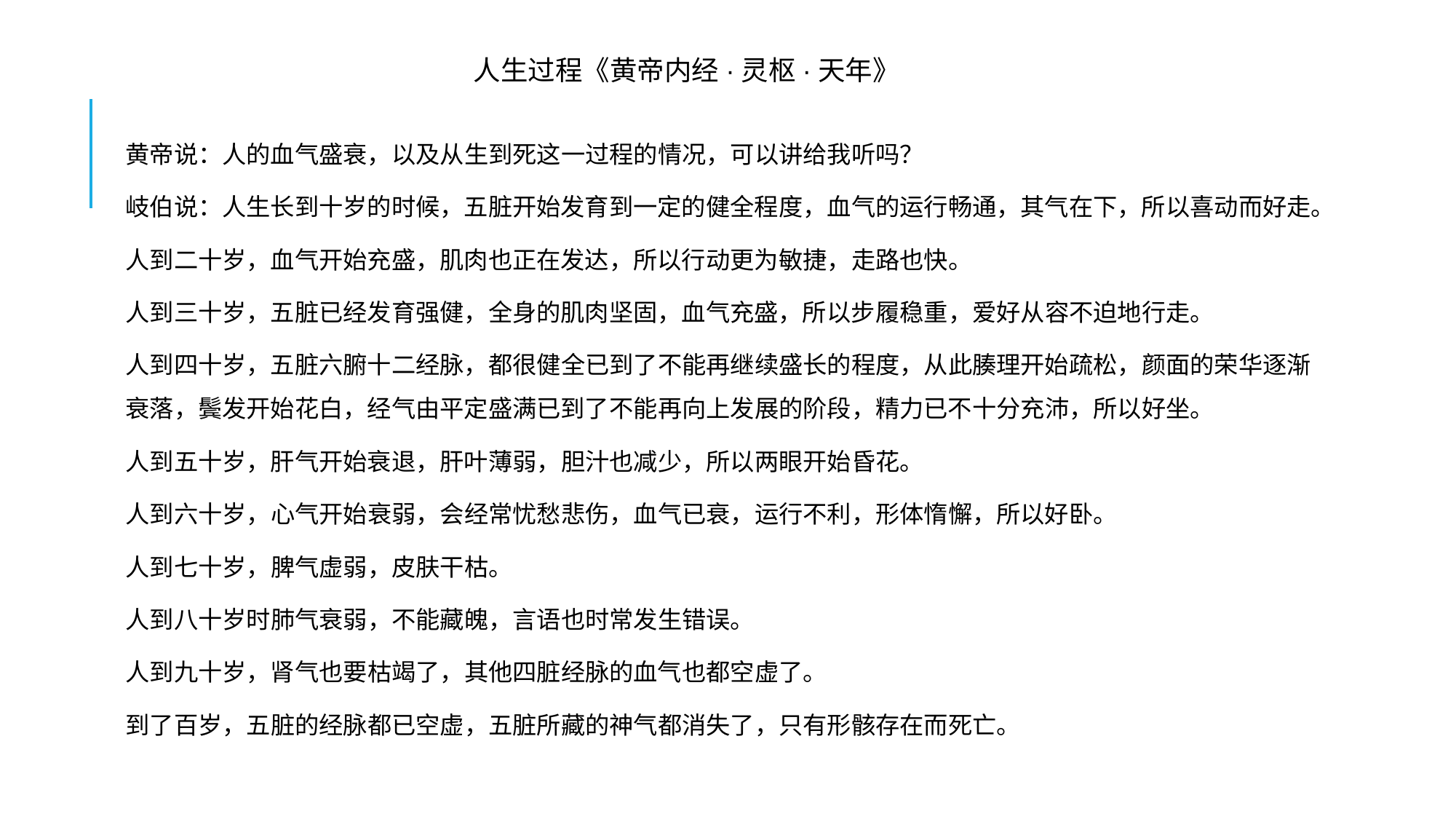

人生过程《黄帝内经·灵枢·天年》
黄帝说：人的血气盛衰，以及从生到死这一过程的情况，可以讲给我听吗？
岐伯说：人生长到十岁的时候，五脏开始发育到一定的健全程度，血气的运行畅通，其气在下，所以喜动而好走。
人到二十岁，血气开始充盛，肌肉也正在发达，所以行动更为敏捷，走路也快。
人到三十岁，五脏已经发育强健，全身的肌肉坚固，血气充盛，所以步履稳重，爱好从容不迫地行走。
人到四十岁，五脏六腑十二经脉，都很健全已到了不能再继续盛长的程度，从此腠理开始疏松，颜面的荣华逐渐衰落，鬓发开始花白，经气由平定盛满已到了不能再向上发展的阶段，精力已不十分充沛，所以好坐。
人到五十岁，肝气开始衰退，肝叶薄弱，胆汁也减少，所以两眼开始昏花。
人到六十岁，心气开始衰弱，会经常忧愁悲伤，血气已衰，运行不利，形体惰懈，所以好卧。
人到七十岁，脾气虚弱，皮肤干枯。
人到八十岁时肺气衰弱，不能藏魄，言语也时常发生错误。
人到九十岁，肾气也要枯竭了，其他四脏经脉的血气也都空虚了。
到了百岁，五脏的经脉都已空虚，五脏所藏的神气都消失了，只有形骸存在而死亡。